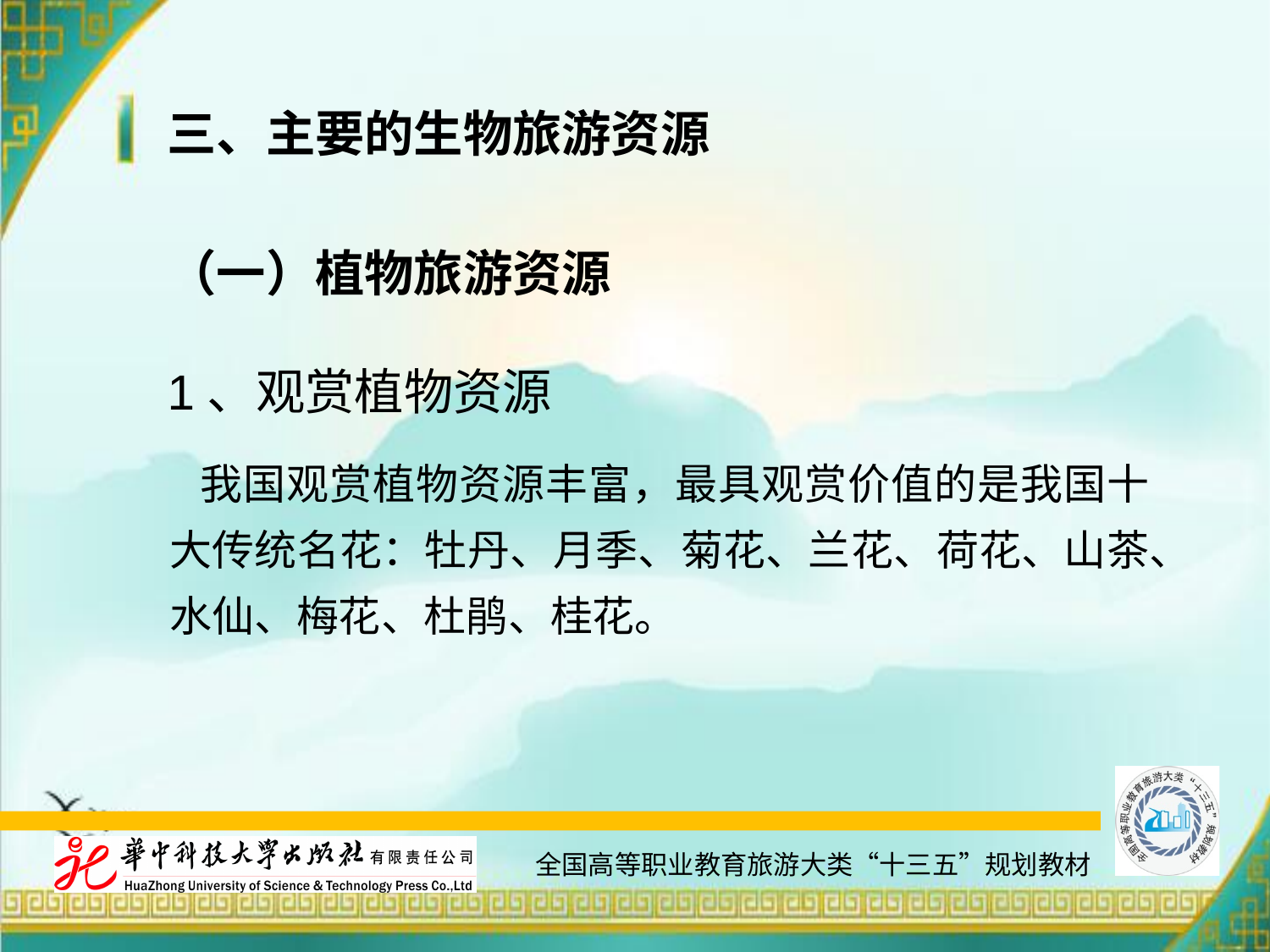

三、主要的生物旅游资源
（一）植物旅游资源

1、观赏植物资源
     我国观赏植物资源丰富，最具观赏价值的是我国十大传统名花：牡丹、月季、菊花、兰花、荷花、山茶、水仙、梅花、杜鹃、桂花。